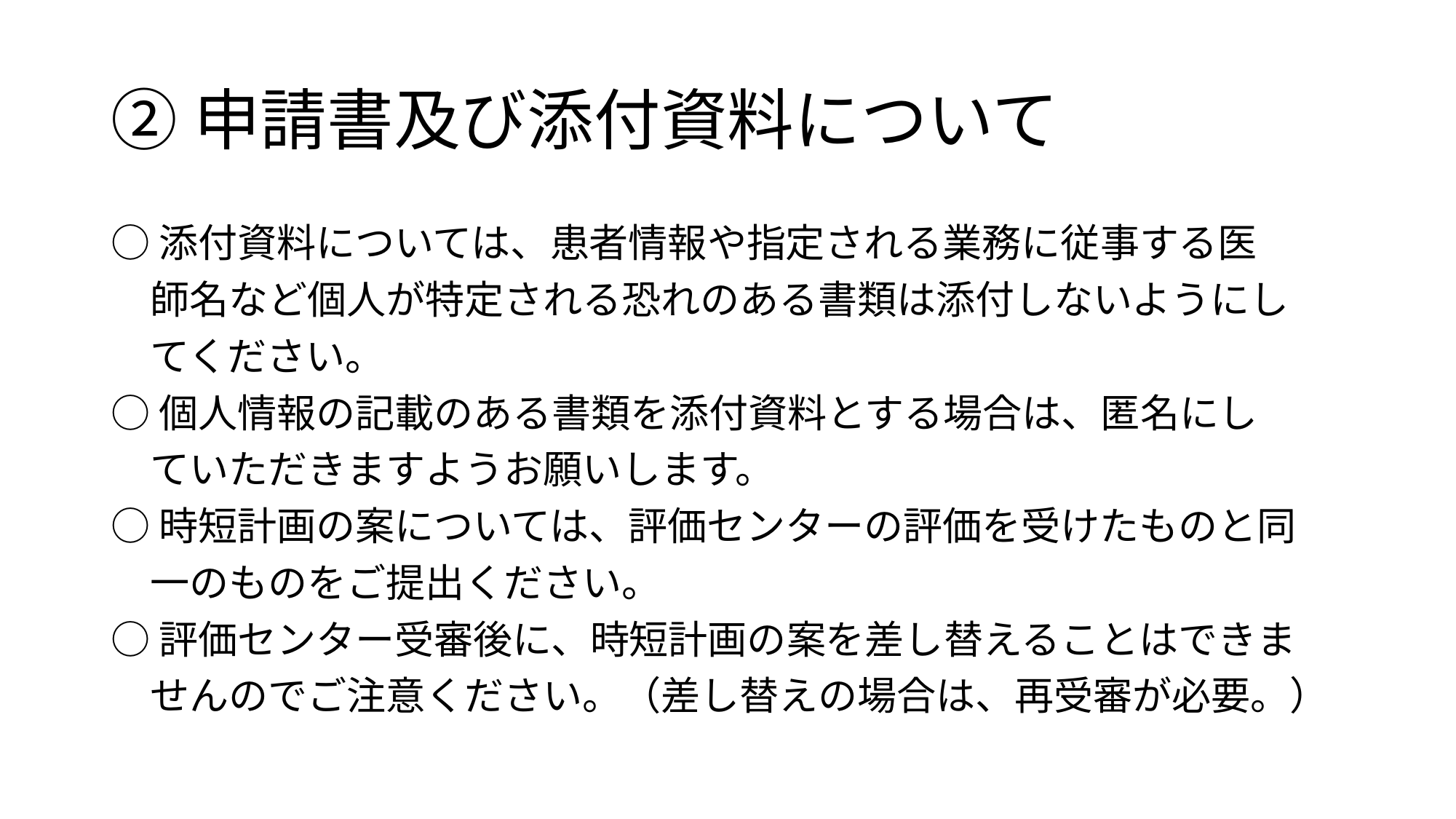

# ②申請書及び添付資料について
○添付資料については、患者情報や指定される業務に従事する医
　師名など個人が特定される恐れのある書類は添付しないようにし
　てください。
○個人情報の記載のある書類を添付資料とする場合は、匿名にし
　ていただきますようお願いします。
○時短計画の案については、評価センターの評価を受けたものと同
　一のものをご提出ください。
○評価センター受審後に、時短計画の案を差し替えることはできま
　せんのでご注意ください。（差し替えの場合は、再受審が必要。）